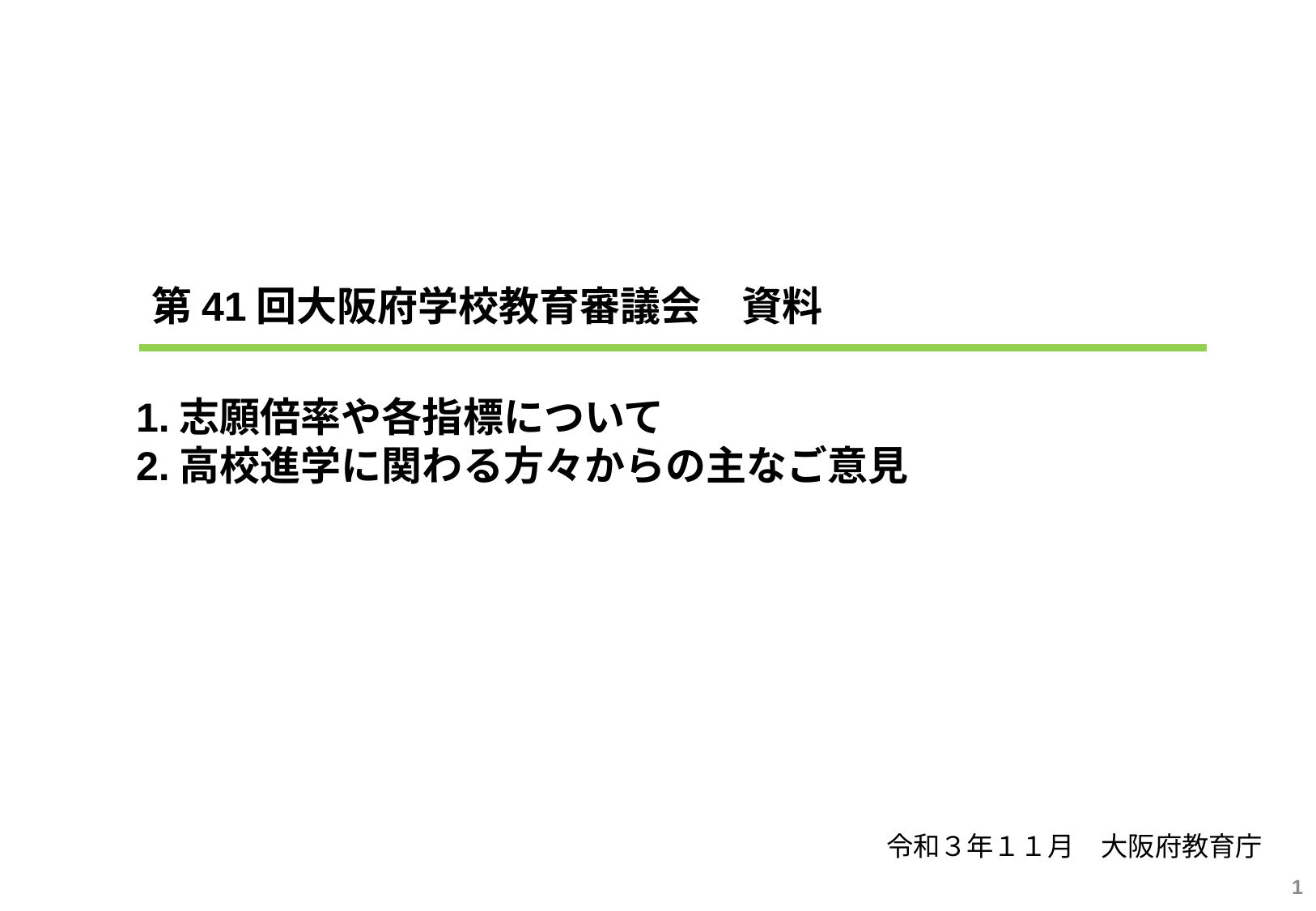

第41回大阪府学校教育審議会　資料
 1.志願倍率や各指標について
 2.高校進学に関わる方々からの主なご意見
令和３年１１月　大阪府教育庁
1